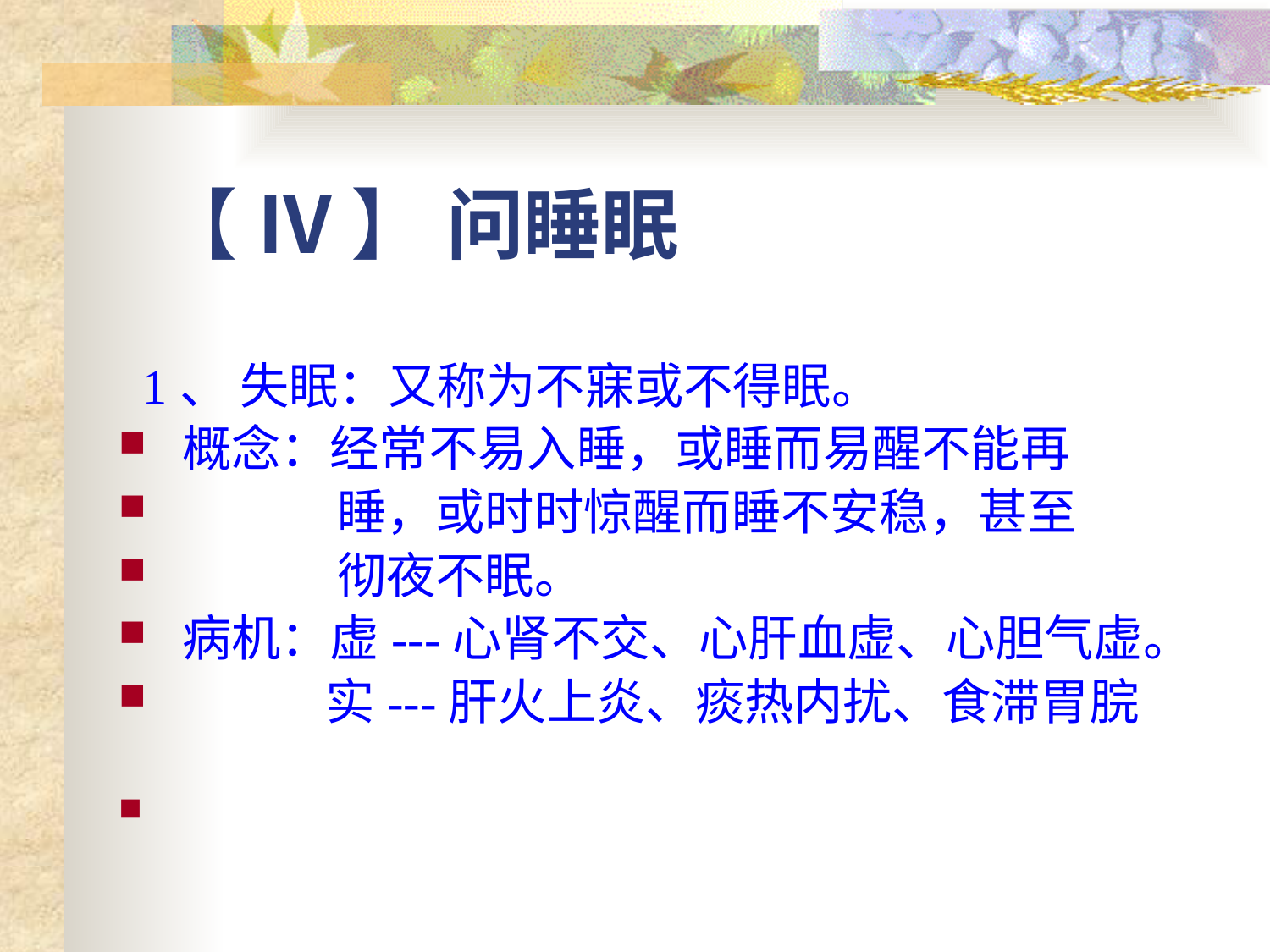

# 【 Ⅳ 】 问睡眠

  1、 失眠：又称为不寐或不得眠。
概念：经常不易入睡，或睡而易醒不能再
             睡，或时时惊醒而睡不安稳，甚至
             彻夜不眠。
病机：虚---心肾不交、心肝血虚、心胆气虚。
            实---肝火上炎、痰热内扰、食滞胃脘